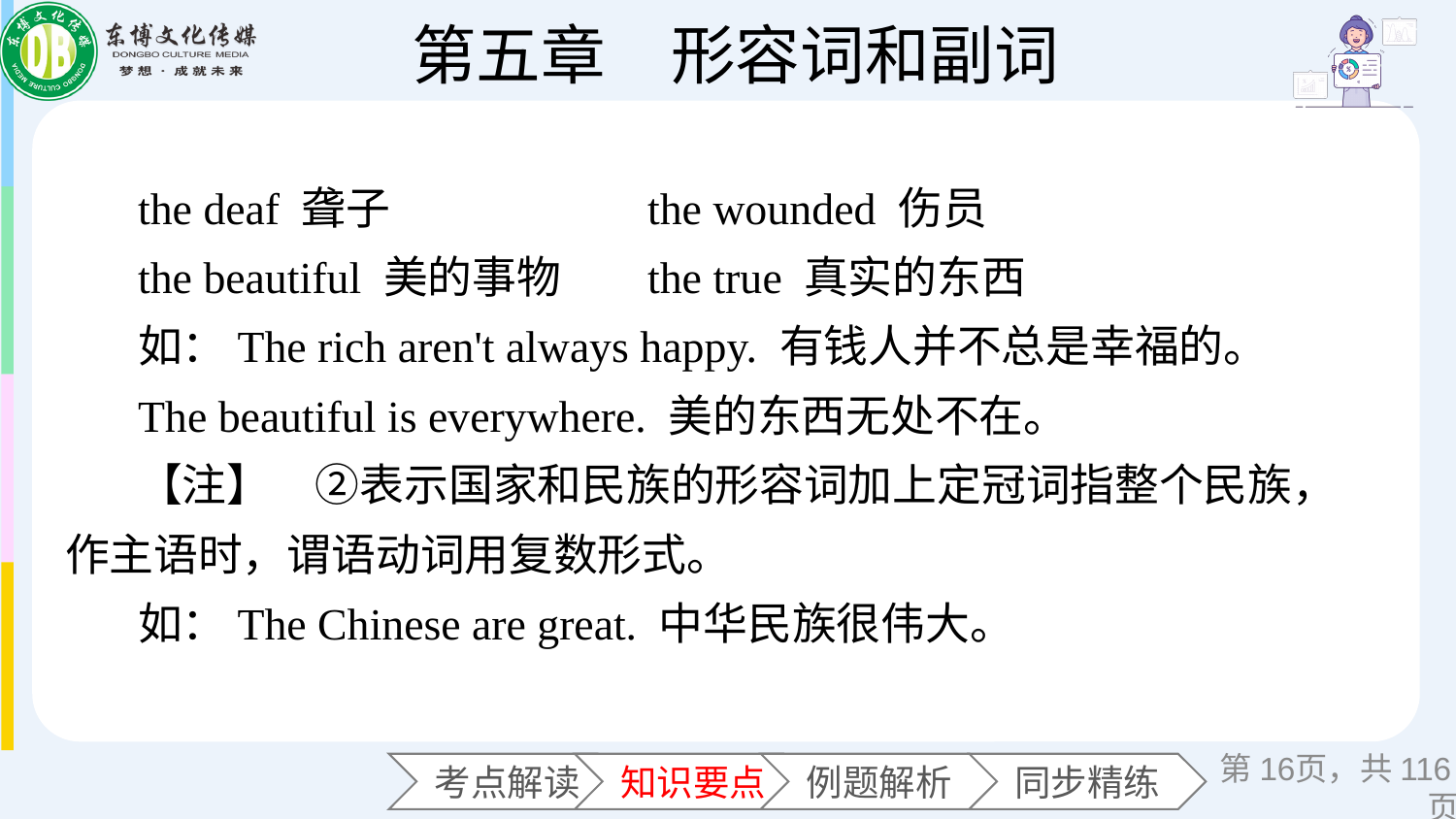

the deaf 聋子    		the wounded 伤员
the beautiful 美的事物    	the true 真实的东西
如：The rich aren't always happy. 有钱人并不总是幸福的。
The beautiful is everywhere. 美的东西无处不在。
【注】　②表示国家和民族的形容词加上定冠词指整个民族，作主语时，谓语动词用复数形式。
如：The Chinese are great. 中华民族很伟大。

第16页，共116页